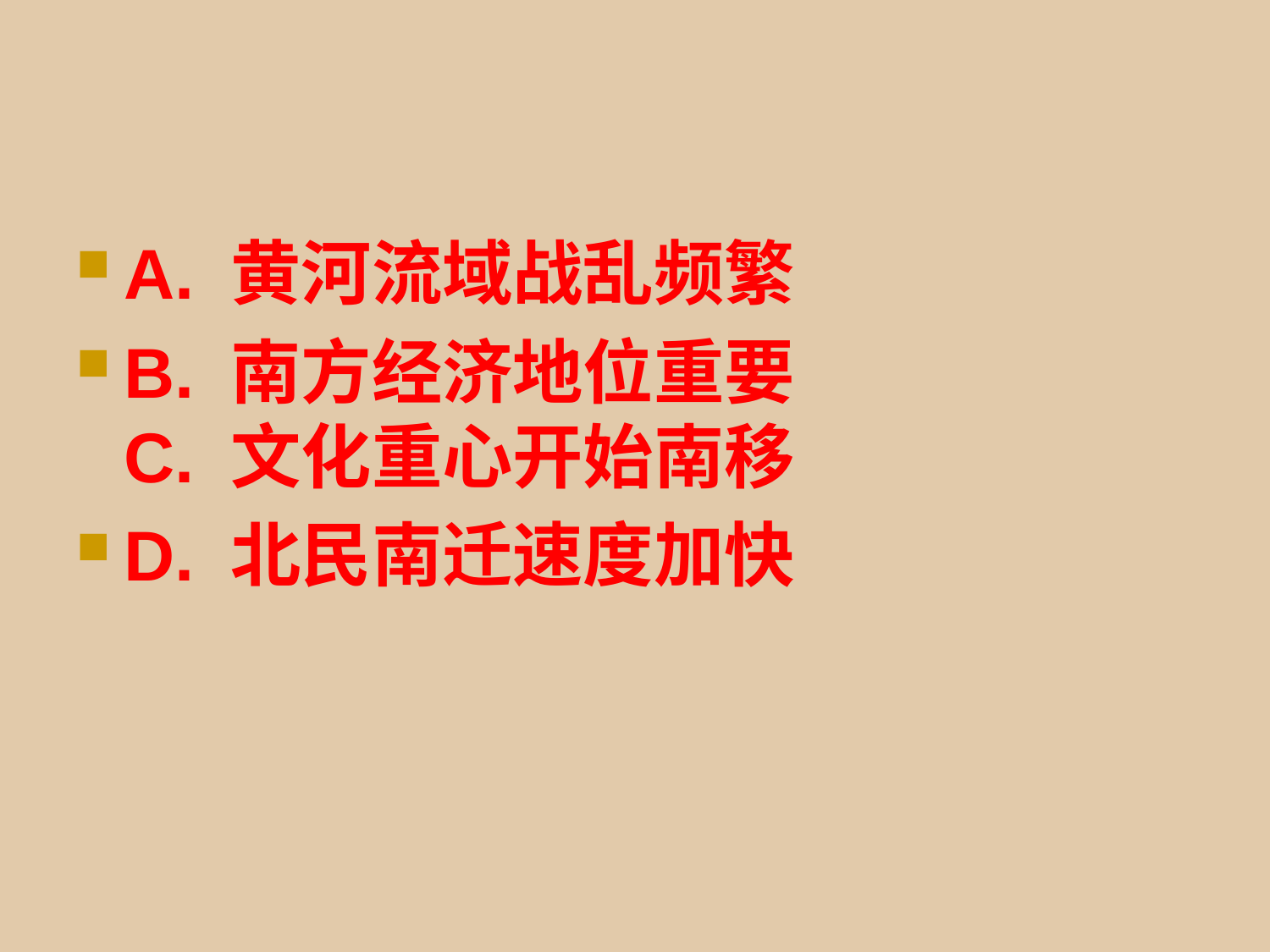

#
A. 黄河流域战乱频繁
B. 南方经济地位重要
C. 文化重心开始南移
D. 北民南迁速度加快